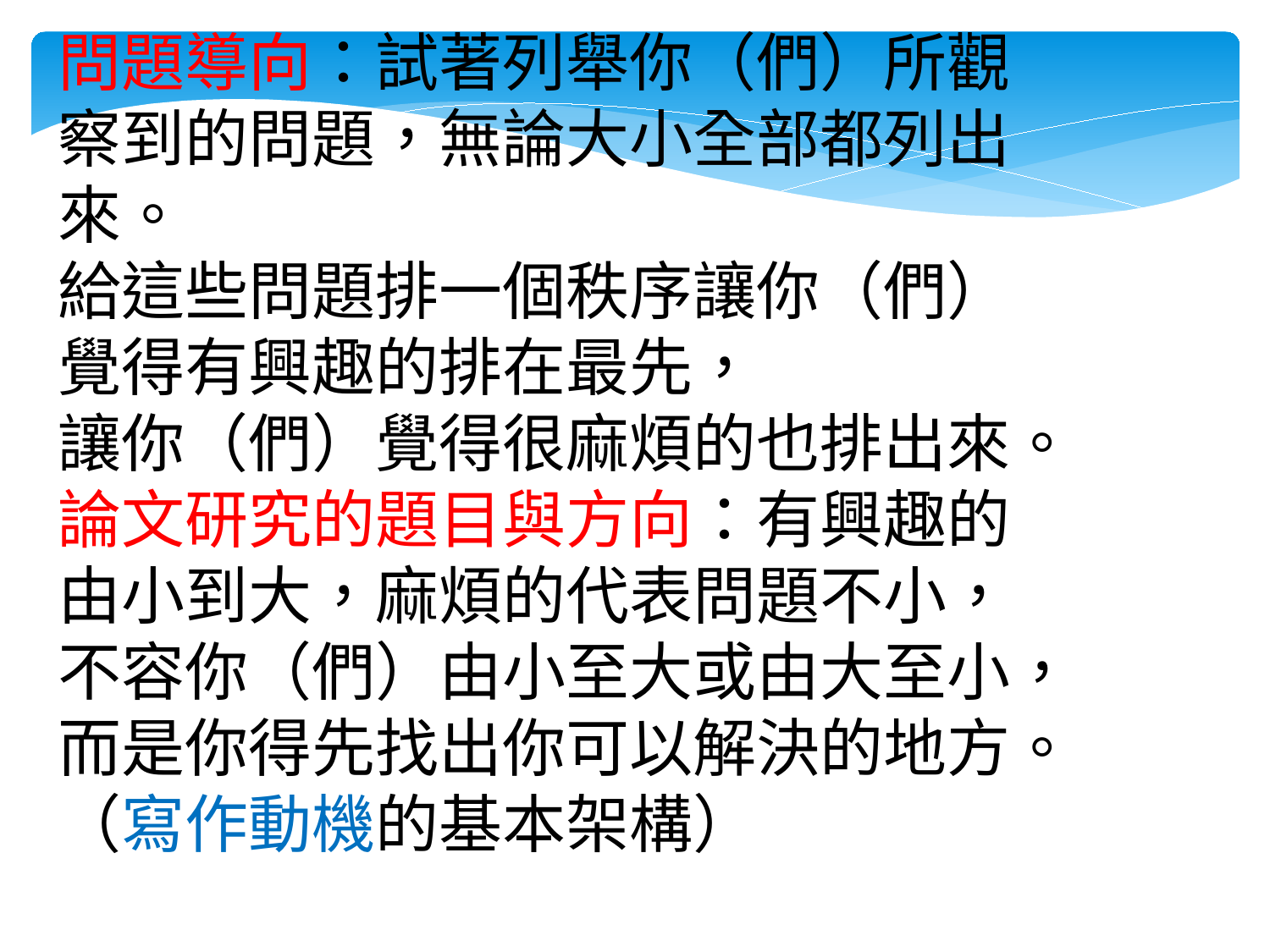

問題導向：試著列舉你（們）所觀察到的問題，無論大小全部都列出來。
給這些問題排一個秩序讓你（們）覺得有興趣的排在最先，
讓你（們）覺得很麻煩的也排出來。
論文研究的題目與方向：有興趣的由小到大，麻煩的代表問題不小，不容你（們）由小至大或由大至小，而是你得先找出你可以解決的地方。（寫作動機的基本架構）